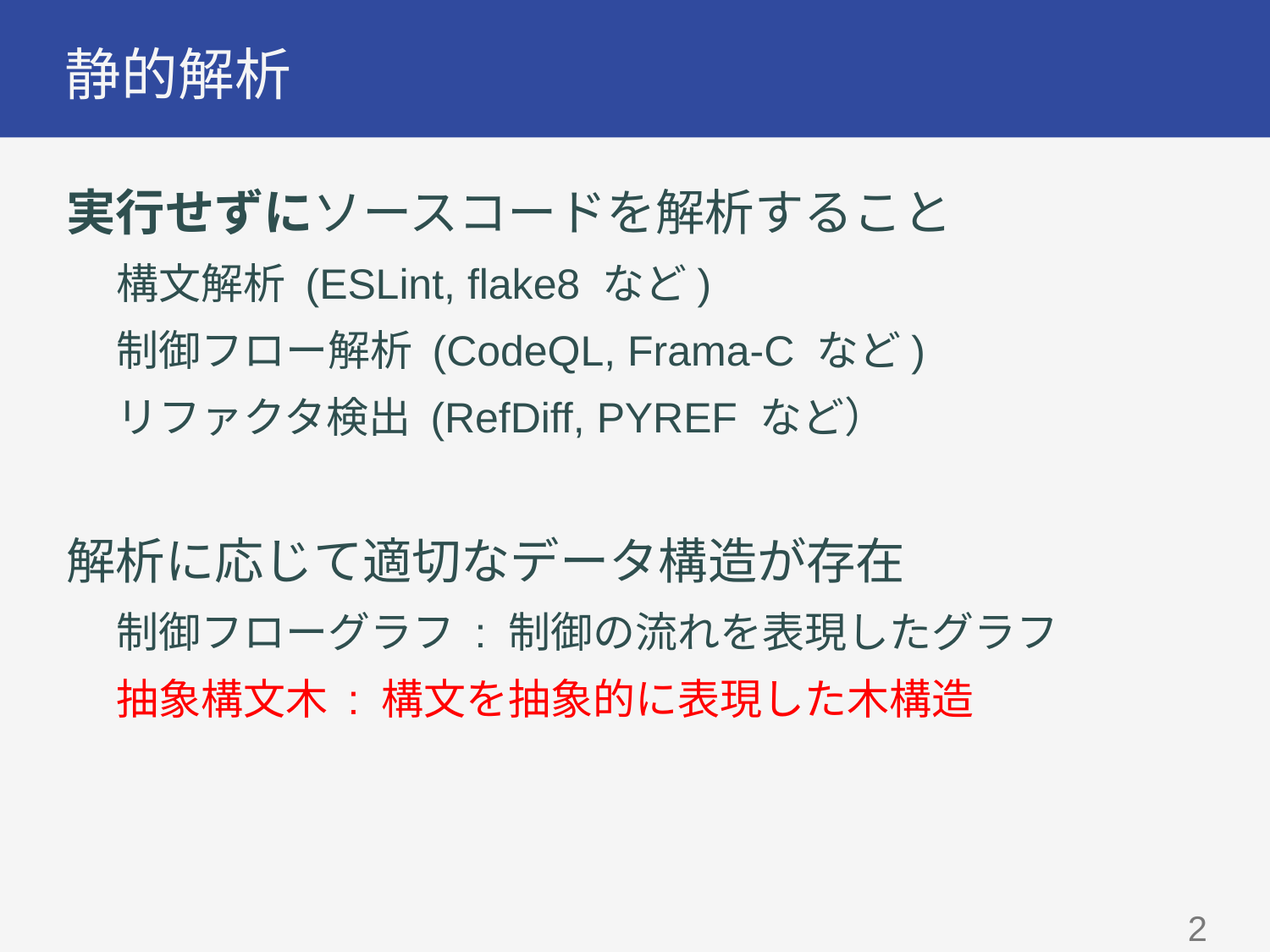

# 静的解析
実行せずにソースコードを解析すること
構文解析 (ESLint, flake8 など)
制御フロー解析 (CodeQL, Frama-C など)
リファクタ検出 (RefDiff, PYREF など）

解析に応じて適切なデータ構造が存在
制御フローグラフ : 制御の流れを表現したグラフ
抽象構文木 : 構文を抽象的に表現した木構造
2